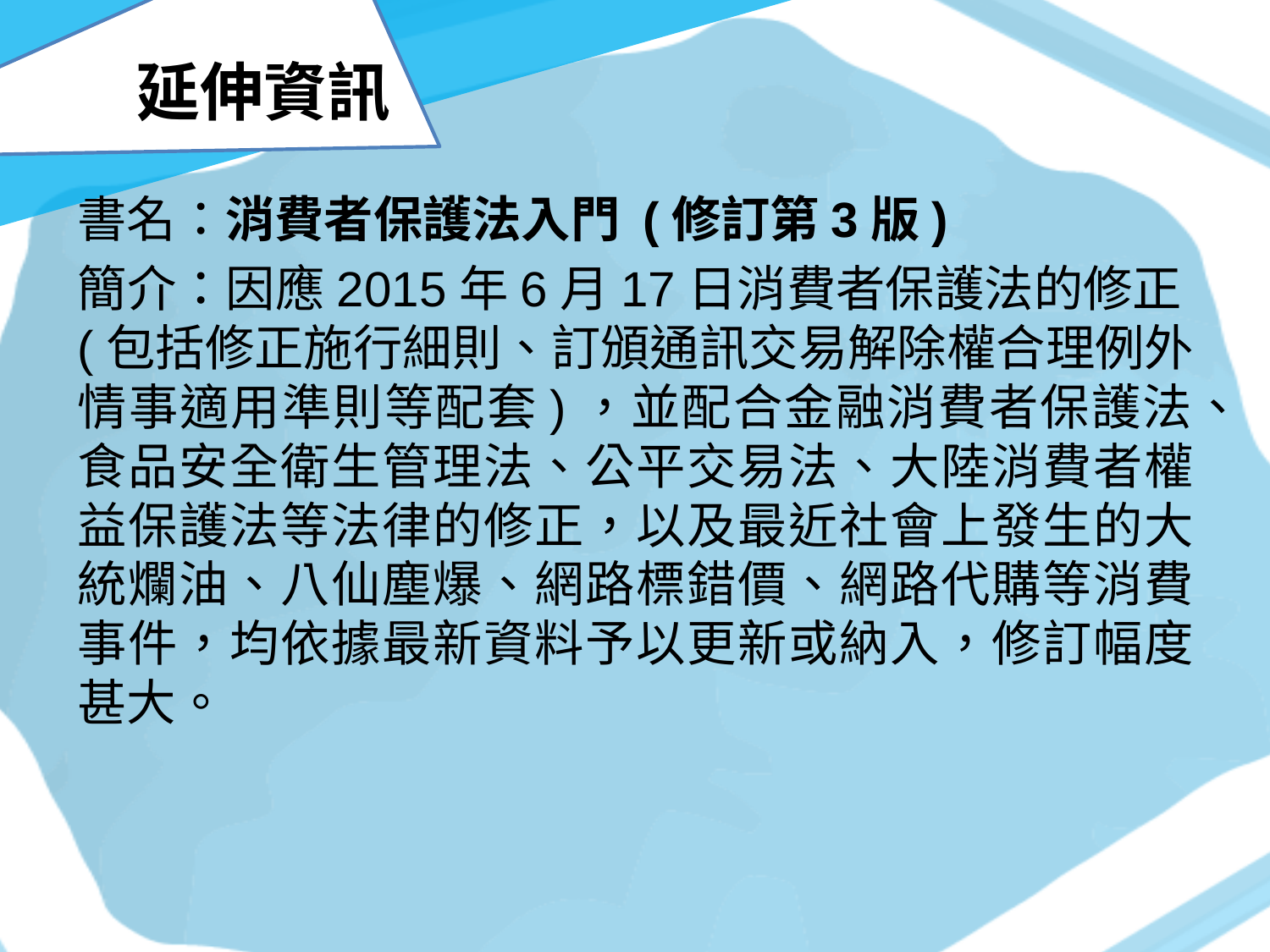

書名：消費者保護法入門 (修訂第3版)
簡介：因應2015年6月17日消費者保護法的修正(包括修正施行細則、訂頒通訊交易解除權合理例外情事適用準則等配套)，並配合金融消費者保護法、食品安全衛生管理法、公平交易法、大陸消費者權益保護法等法律的修正，以及最近社會上發生的大統爛油、八仙塵爆、網路標錯價、網路代購等消費事件，均依據最新資料予以更新或納入，修訂幅度甚大。